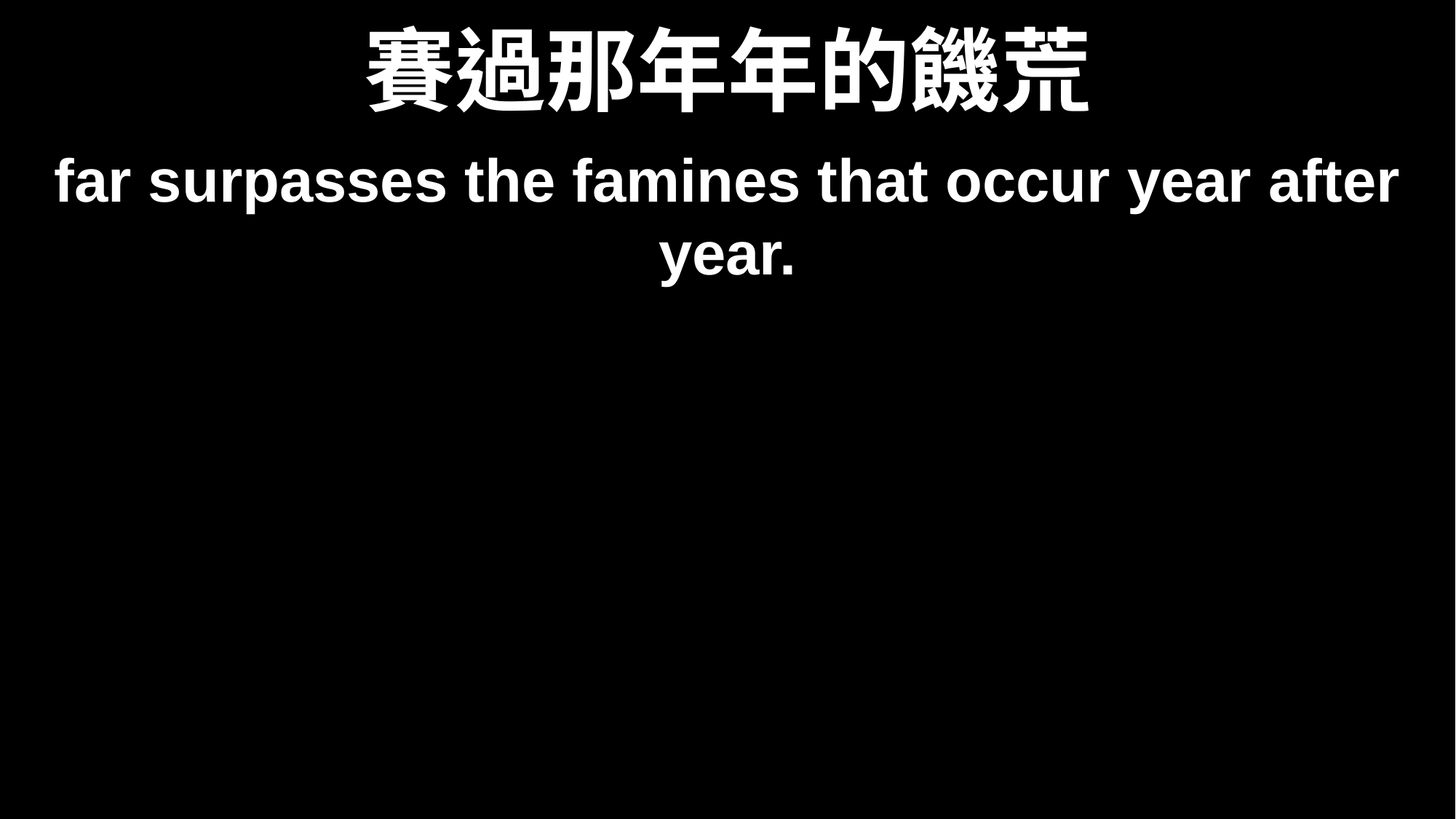

# 賽過那年年的饑荒
far surpasses the famines that occur year after year.